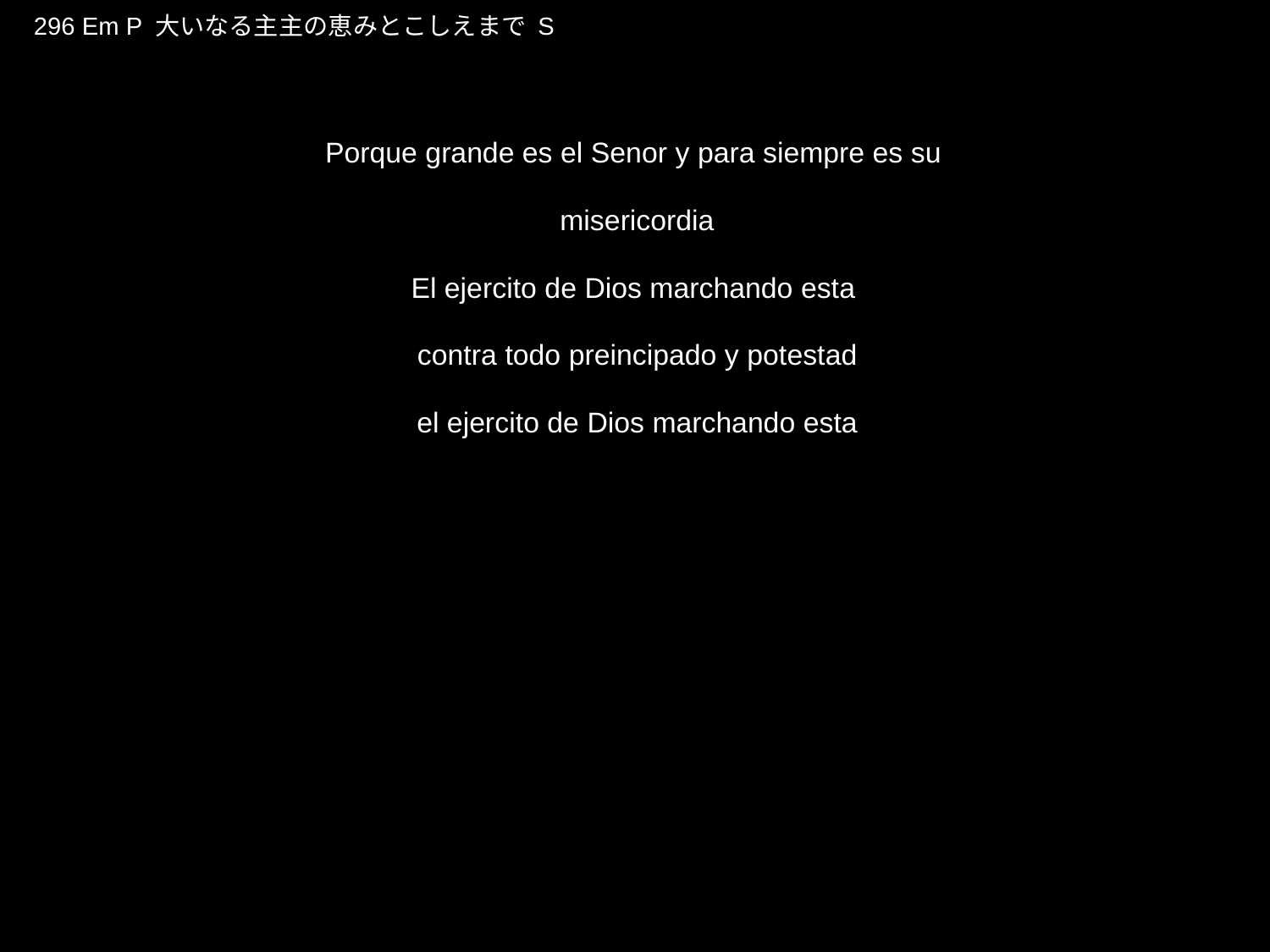

おおいなるしゅしゅのめぐみとこしえまで
★P
296 Em P 大いなる主主の恵みとこしえまで S
★５
Porque grande es el Senor y para siempre es su
misericordia
El ejercito de Dios marchando esta
contra todo preincipado y potestad
el ejercito de Dios marchando esta